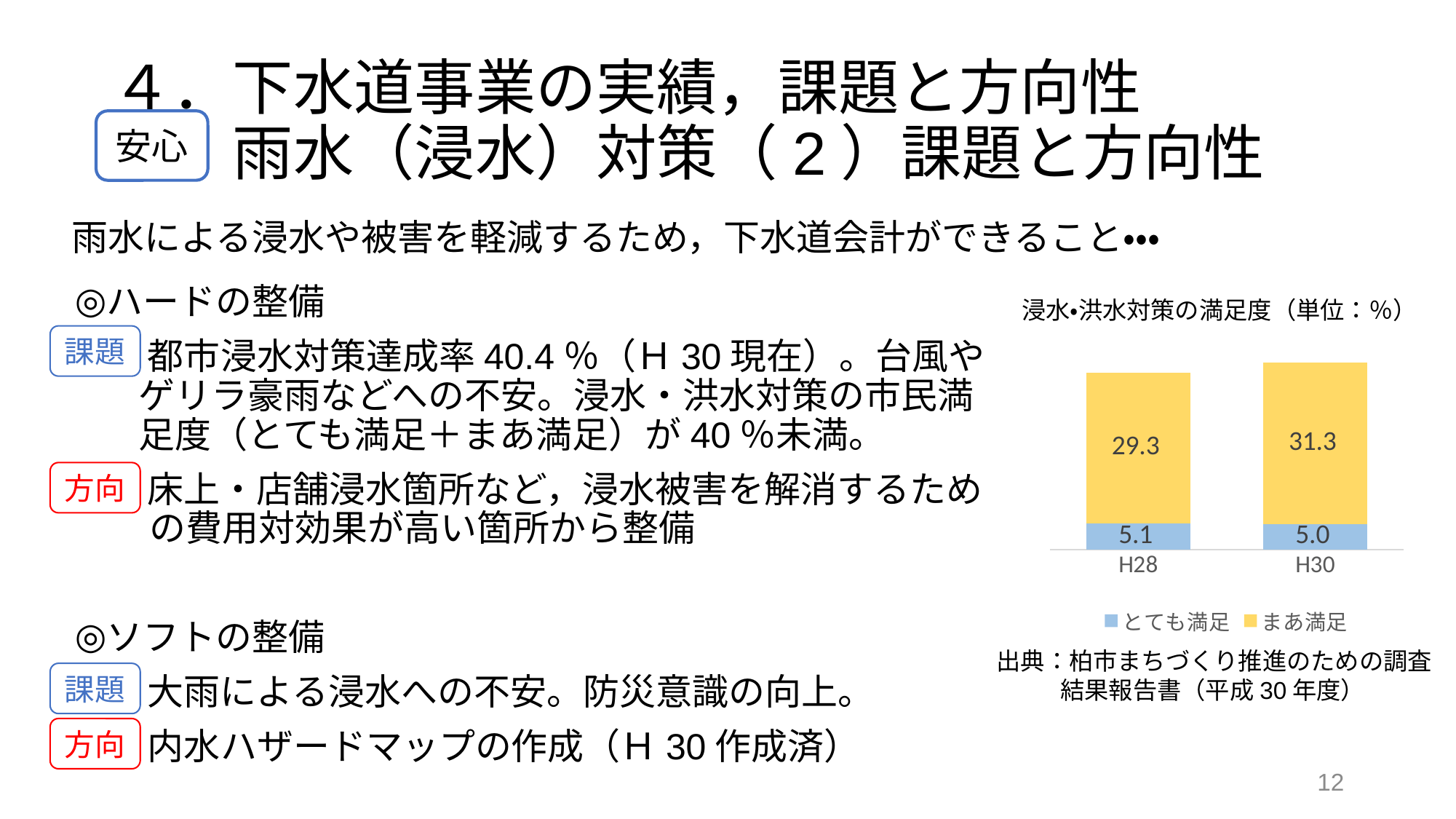

# ４．下水道事業の実績，課題と方向性 　　雨水（浸水）対策（2）課題と方向性
安心
雨水による浸水や被害を軽減するため，下水道会計ができること・・・
ハードの整備
　　都市浸水対策達成率40.4％（Ｈ30現在）。台風やゲリラ豪雨などへの不安。浸水・洪水対策の市民満足度（とても満足＋まあ満足）が40％未満。
　　床上・店舗浸水箇所など，浸水被害を解消するための費用対効果が高い箇所から整備

ソフトの整備
　　大雨による浸水への不安。防災意識の向上。
　　内水ハザードマップの作成（Ｈ30作成済）
浸水・洪水対策の満足度（単位：％）

### Chart

| Category | とても満足 | まあ満足 |
|---|---|---|
| H28 | 5.1 | 29.3 |
| H30 | 5.0 | 31.3 |
課題
方向
出典：柏市まちづくり推進のための調査結果報告書（平成30年度）
課題
方向
12